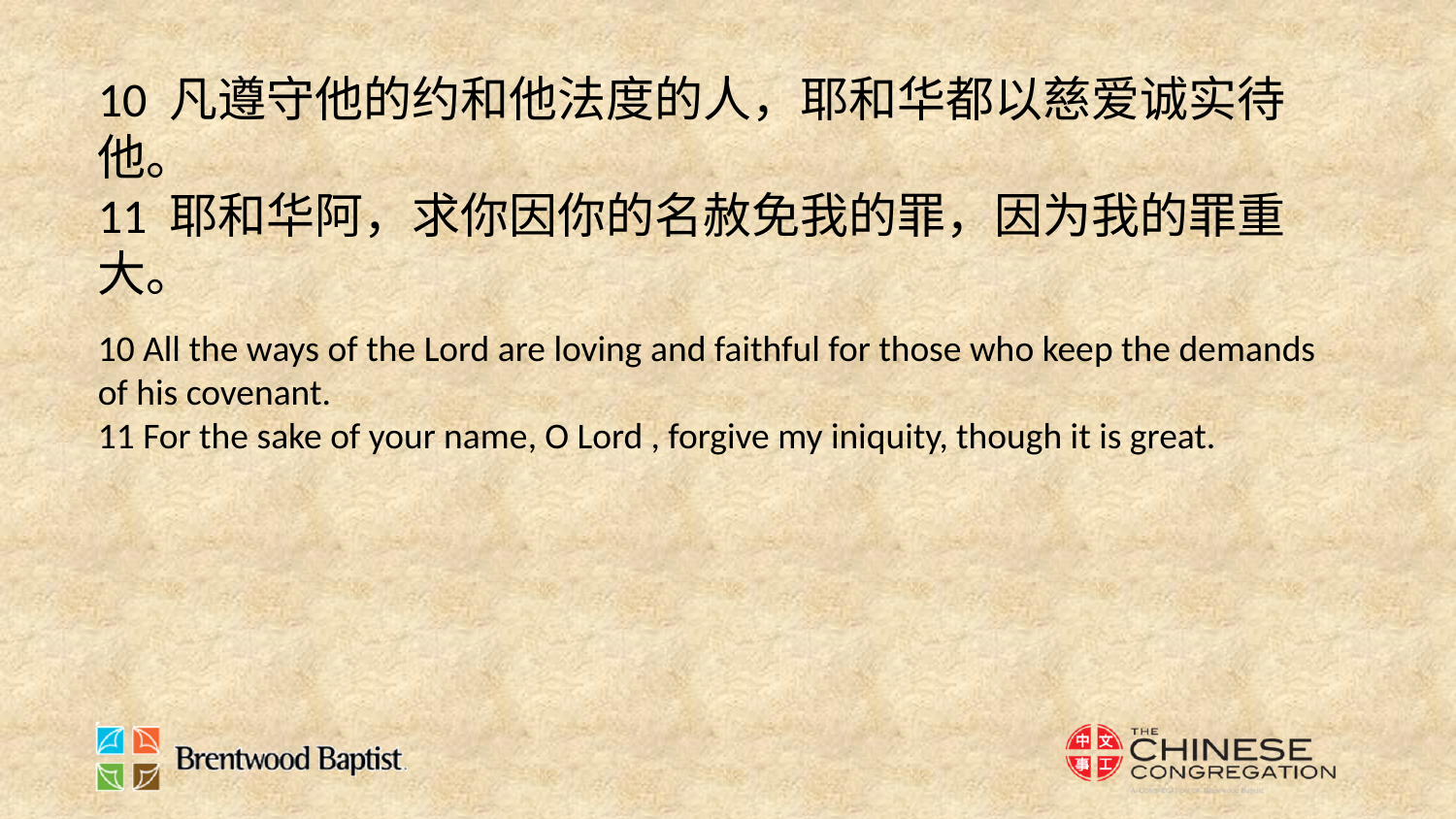

10 凡遵守他的约和他法度的人，耶和华都以慈爱诚实待他。
11 耶和华阿，求你因你的名赦免我的罪，因为我的罪重大。

10 All the ways of the Lord are loving and faithful for those who keep the demands of his covenant.
11 For the sake of your name, O Lord , forgive my iniquity, though it is great.